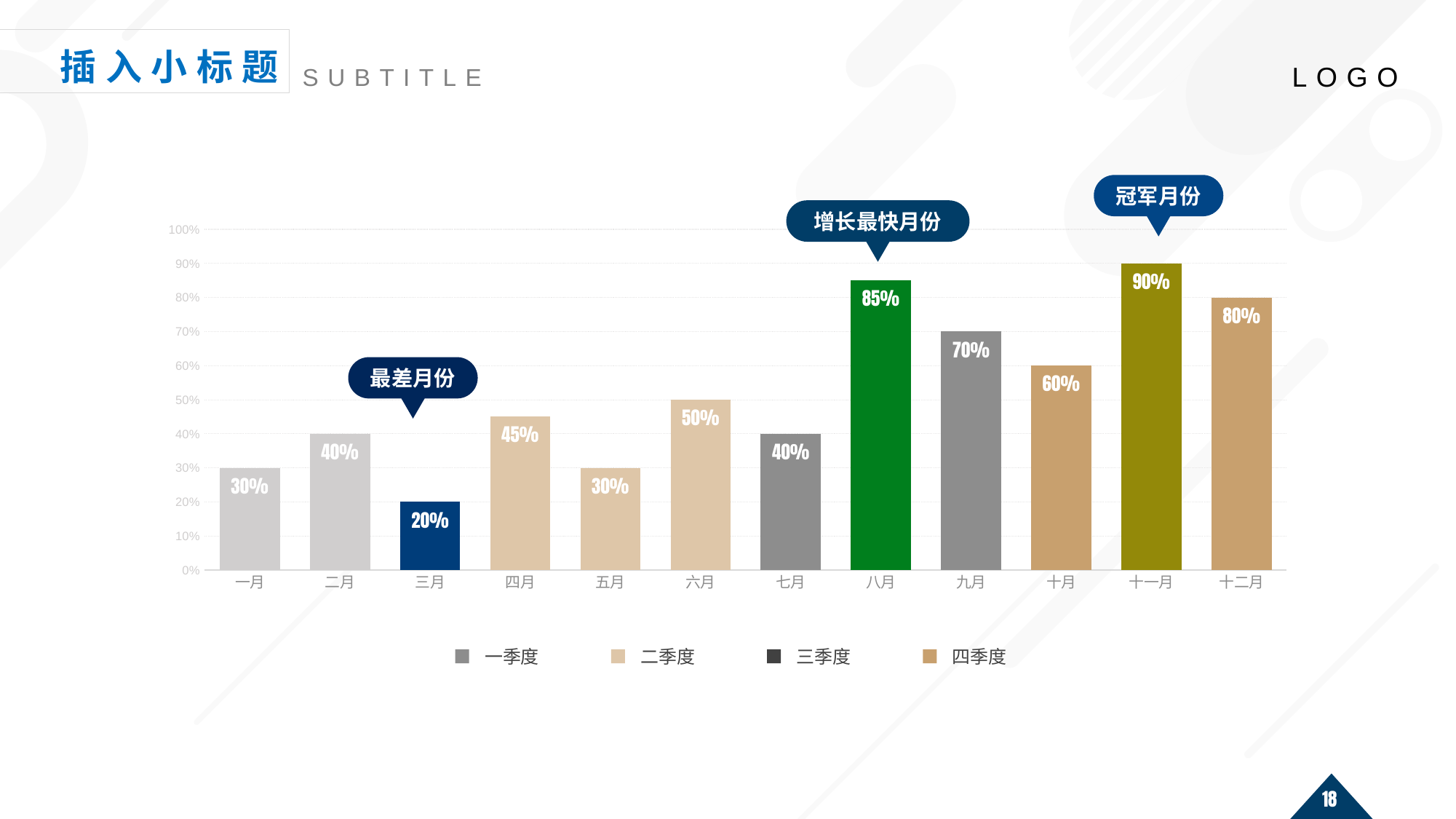

冠军月份

增长最快月份

### Chart

| Category | 系列 1 |
|---|---|
| 一月 | 0.3 |
| 二月 | 0.4 |
| 三月 | 0.2 |
| 四月 | 0.45 |
| 五月 | 0.3 |
| 六月 | 0.5 |
| 七月 | 0.4 |
| 八月 | 0.85 |
| 九月 | 0.7 |
| 十月 | 0.6 |
| 十一月 | 0.9 |
| 十二月 | 0.8 |
最差月份

一季度

二季度

三季度

四季度